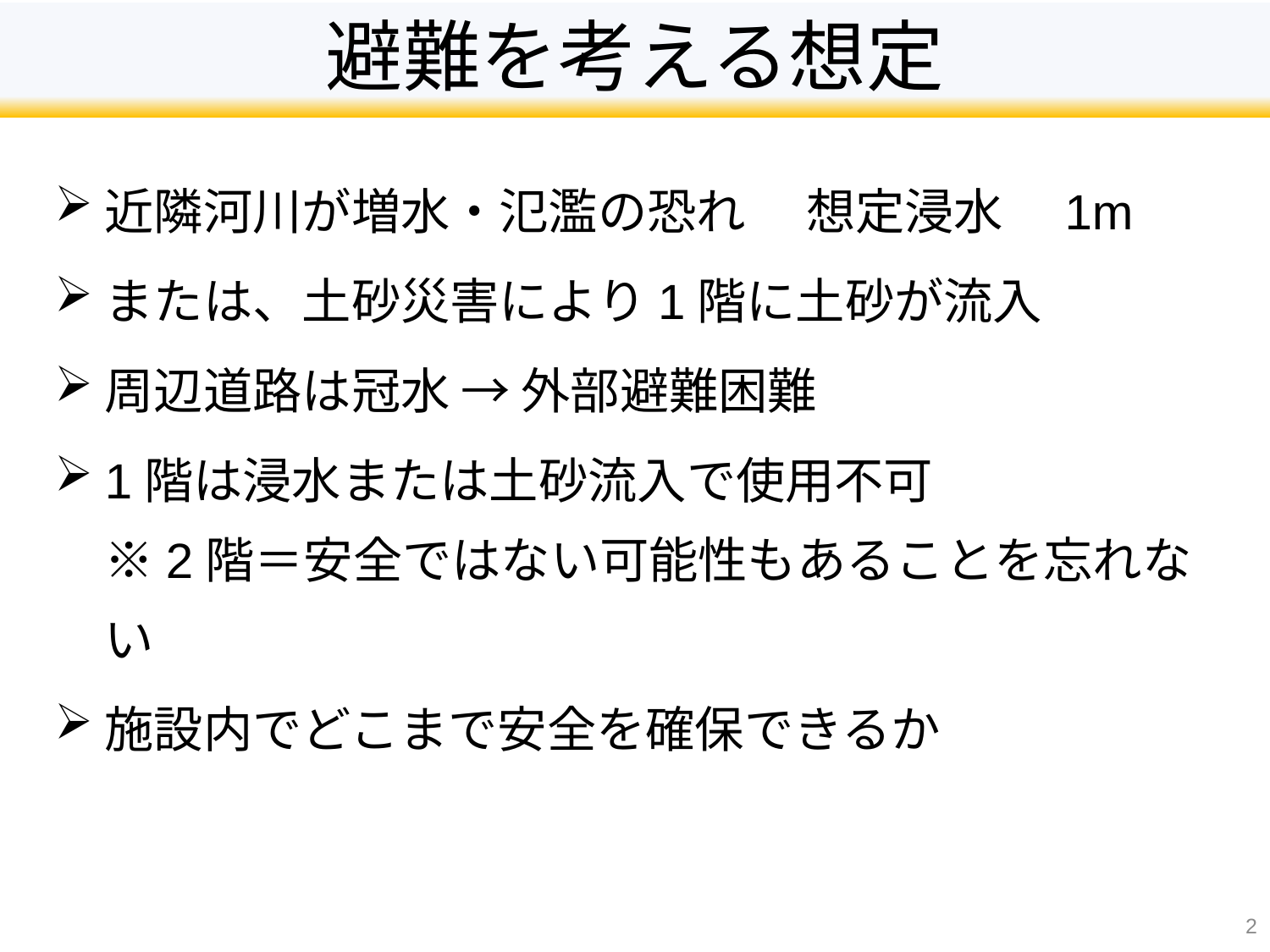

# 避難を考える想定
近隣河川が増水・氾濫の恐れ 　想定浸水　1m
または、土砂災害により1階に土砂が流入
周辺道路は冠水 → 外部避難困難
1階は浸水または土砂流入で使用不可
※2階＝安全ではない可能性もあることを忘れない
施設内でどこまで安全を確保できるか
2